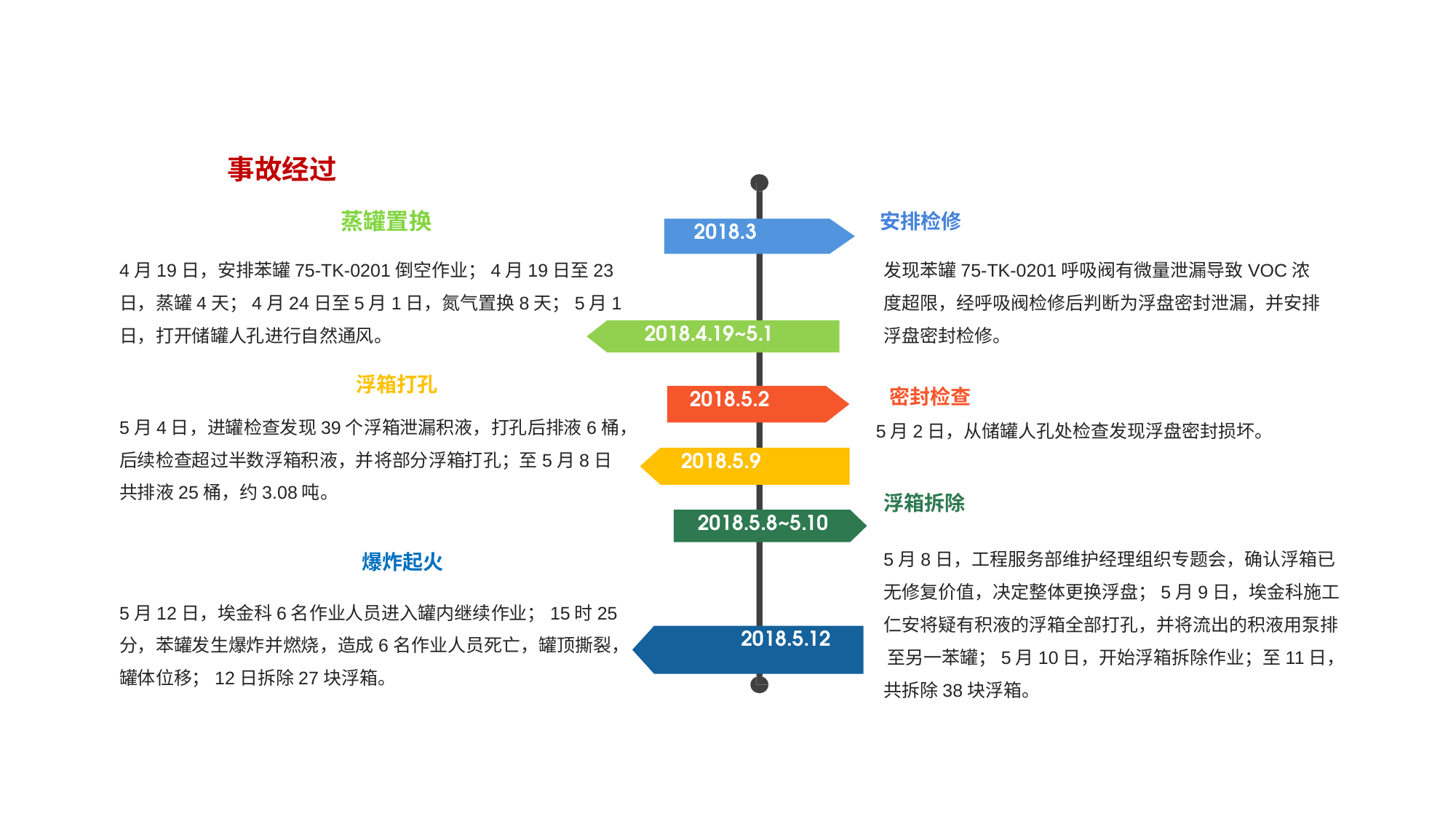

#
事故经过

   安排检修
         蒸罐置换

     2018.3
4月19日，安排苯罐75-TK-0201倒空作业；4月19日至23日，蒸罐4天；4月24日至5月1日，氮气置换8天；5月1日，打开储罐人孔进行自然通风。
发现苯罐75-TK-0201呼吸阀有微量泄漏导致VOC浓度超限，经呼吸阀检修后判断为浮盘密封泄漏，并安排浮盘密封检修。
          2018.4.19~5.1
   浮箱打孔
  密封检查
5月2日，从储罐人孔处检查发现浮盘密封损坏。
    2018.5.2
5月4日，进罐检查发现39个浮箱泄漏积液，打孔后排液6桶，后续检查超过半数浮箱积液，并将部分浮箱打孔；至5月8日共排液25桶，约3.08吨。
       2018.5.9
浮箱拆除
    2018.5.8~5.10
爆炸起火
5月8日，工程服务部维护经理组织专题会，确认浮箱已无修复价值，决定整体更换浮盘；5月9日，埃金科施工仁安将疑有积液的浮箱全部打孔，并将流出的积液用泵排  至另一苯罐；5月10日，开始浮箱拆除作业；至11日，共拆除38块浮箱。
5月12日，埃金科6名作业人员进入罐内继续作业；15时25分，苯罐发生爆炸并燃烧，造成6名作业人员死亡，罐顶撕裂，罐体位移；12日拆除27块浮箱。
                   2018.5.12